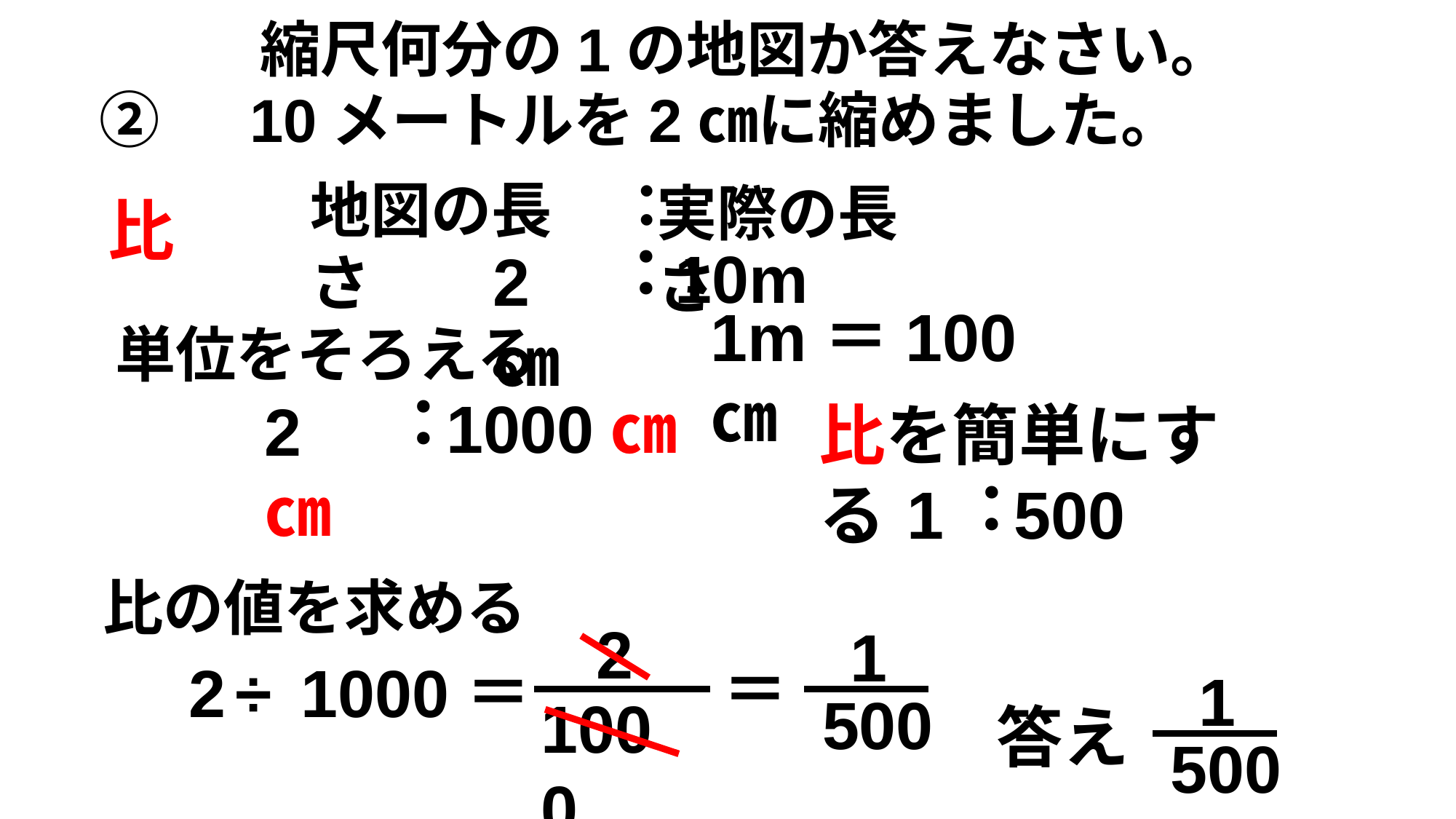

縮尺何分の1の地図か答えなさい。
②　10メートルを2㎝に縮めました。
：
地図の長さ
実際の長さ
比
：
10m
2㎝
1m＝100㎝
単位をそろえる
：
1000㎝
2㎝
比を簡単にする
：
1
500
比の値を求める
2
1000
1
500
＝
÷
1000＝
2
1
500
答え